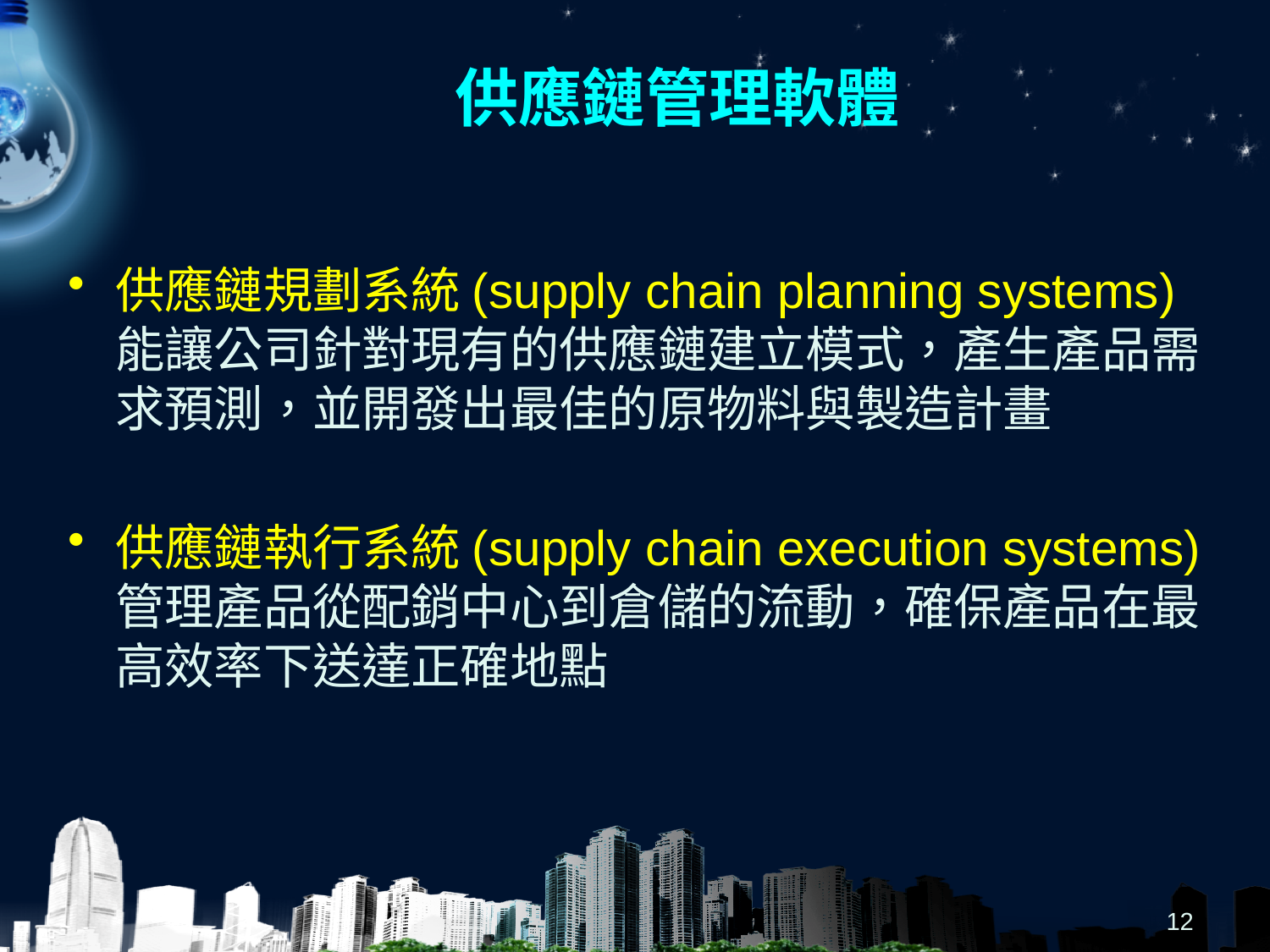

# 供應鏈管理軟體

供應鏈規劃系統(supply chain planning systems) 能讓公司針對現有的供應鏈建立模式，產生產品需求預測，並開發出最佳的原物料與製造計畫

供應鏈執行系統(supply chain execution systems) 管理產品從配銷中心到倉儲的流動，確保產品在最高效率下送達正確地點
12